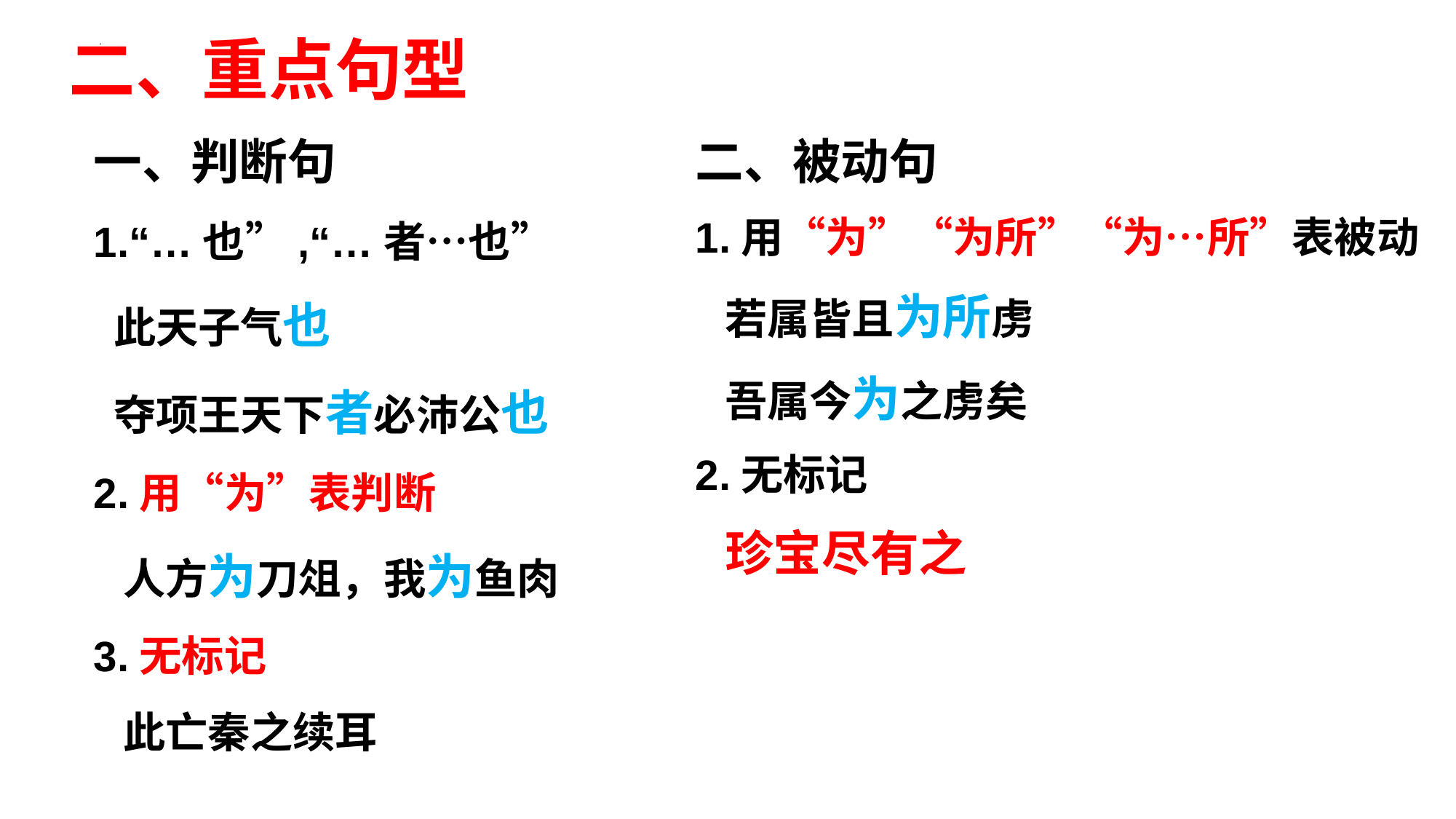

二、重点句型
一、判断句
1.“…也”,“…者…也”
 此天子气也
 夺项王天下者必沛公也
2.用“为”表判断
  人方为刀俎，我为鱼肉
3.无标记
  此亡秦之续耳

二、被动句
1.用“为”“为所”“为…所”表被动
  若属皆且为所虏
  吾属今为之虏矣
2.无标记
  珍宝尽有之